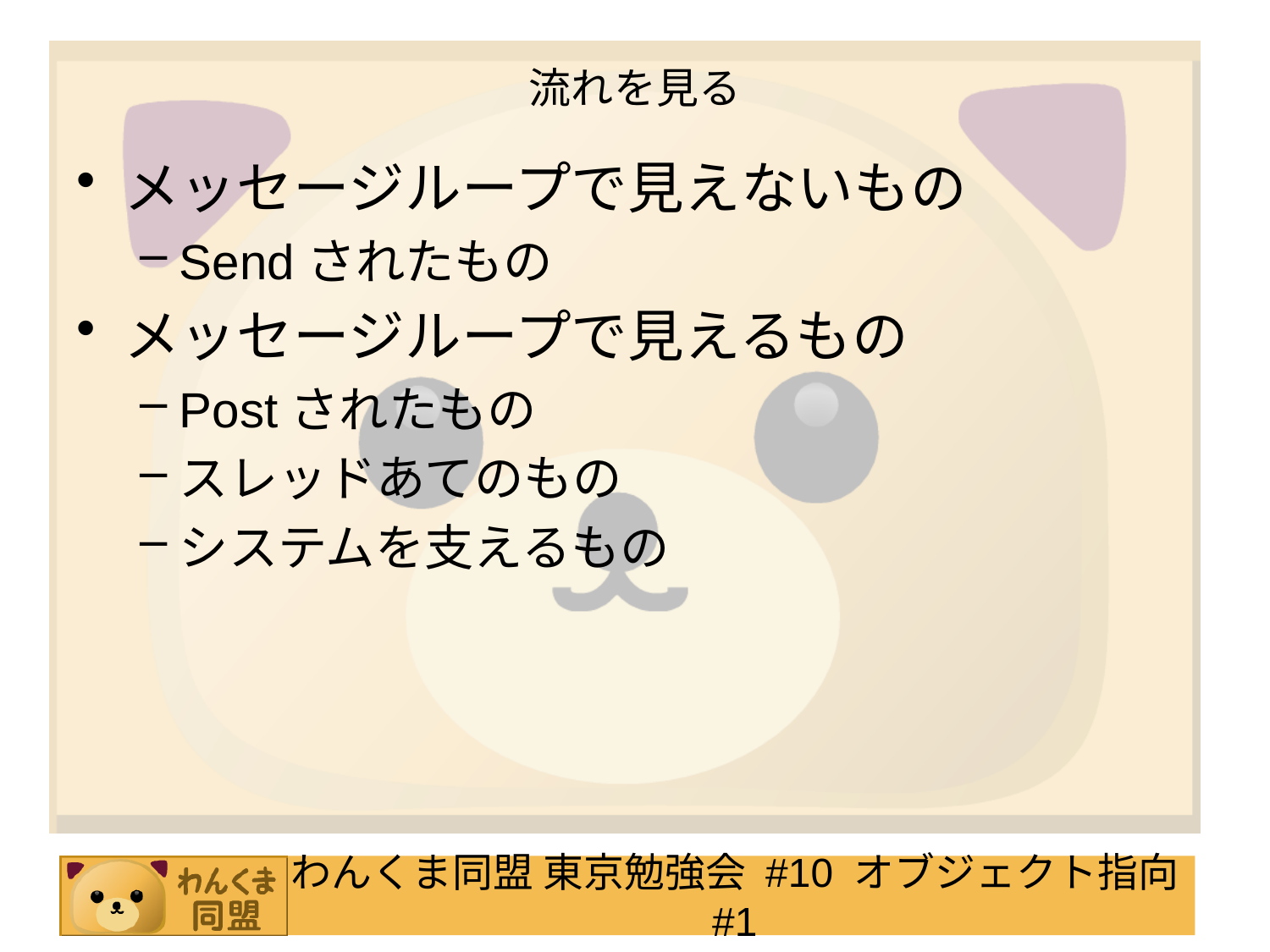

# 流れを見る
メッセージループで見えないもの
Sendされたもの
メッセージループで見えるもの
Postされたもの
スレッドあてのもの
システムを支えるもの